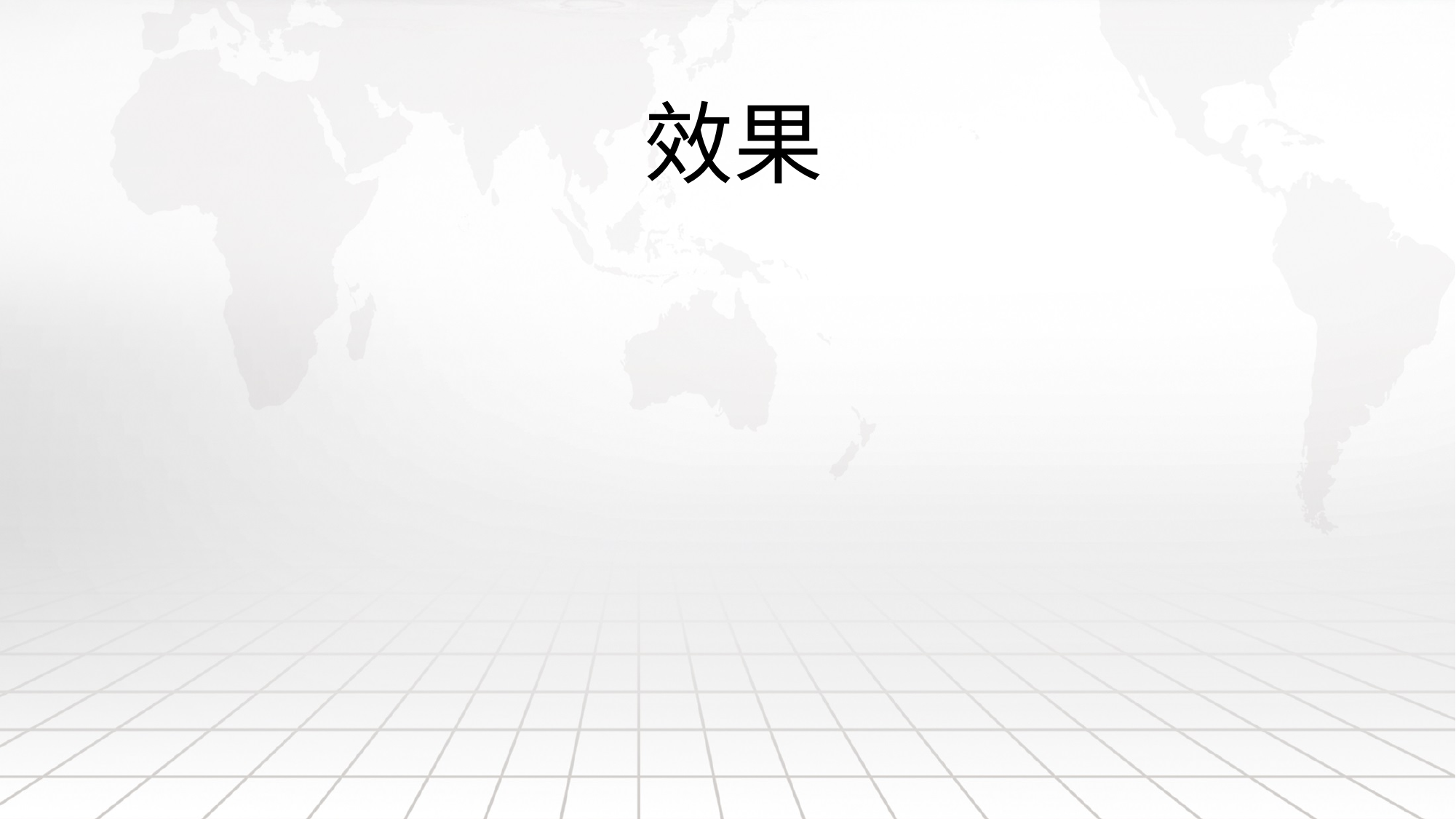

# 效果
      招聘通告发出后，一度让为此专门搭建的招聘网站因访问量剧增而瘫痪。中国的电视、网络、报纸都进行了介绍，在国外，美国 《纽约时报》、英国《独立报》等也都对这份令人难以置信的工作做了全面报道。接受申请两个月之后，共吸引来自全球200个国家和地区的近3.5万人竞聘，包括11565名美国人、2791名加拿大人、2262名英国人和2064名澳大利亚人，来自中国的申请者也有503位。

      在中文搜索键入“大堡礁＋工作”，搜索结果有36万个；同样的关键词换成英文搜索，搜索结果高达62万个。